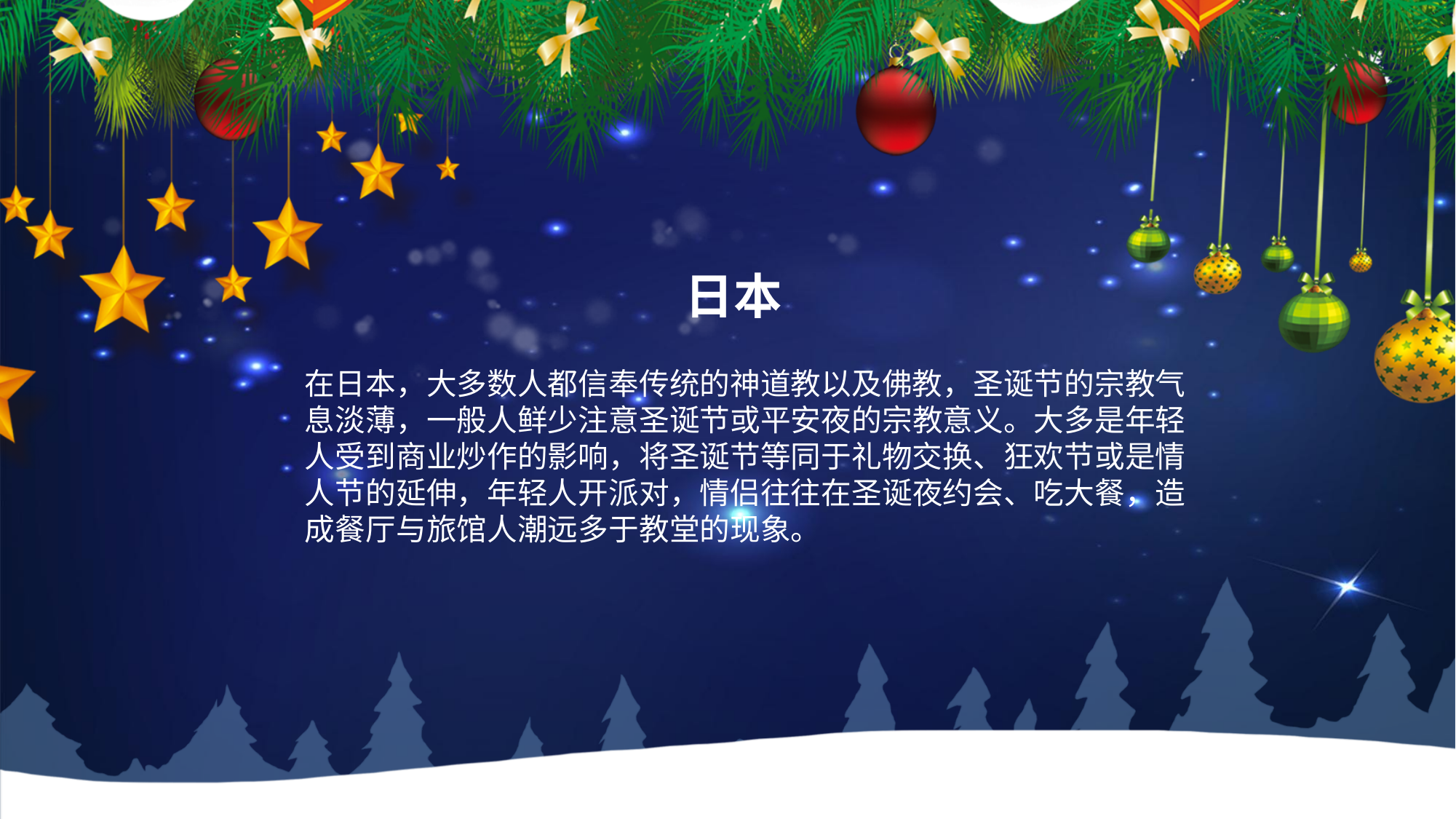

日本

在日本，大多数人都信奉传统的神道教以及佛教，圣诞节的宗教气息淡薄，一般人鲜少注意圣诞节或平安夜的宗教意义。大多是年轻人受到商业炒作的影响，将圣诞节等同于礼物交换、狂欢节或是情人节的延伸，年轻人开派对，情侣往往在圣诞夜约会、吃大餐，造成餐厅与旅馆人潮远多于教堂的现象。